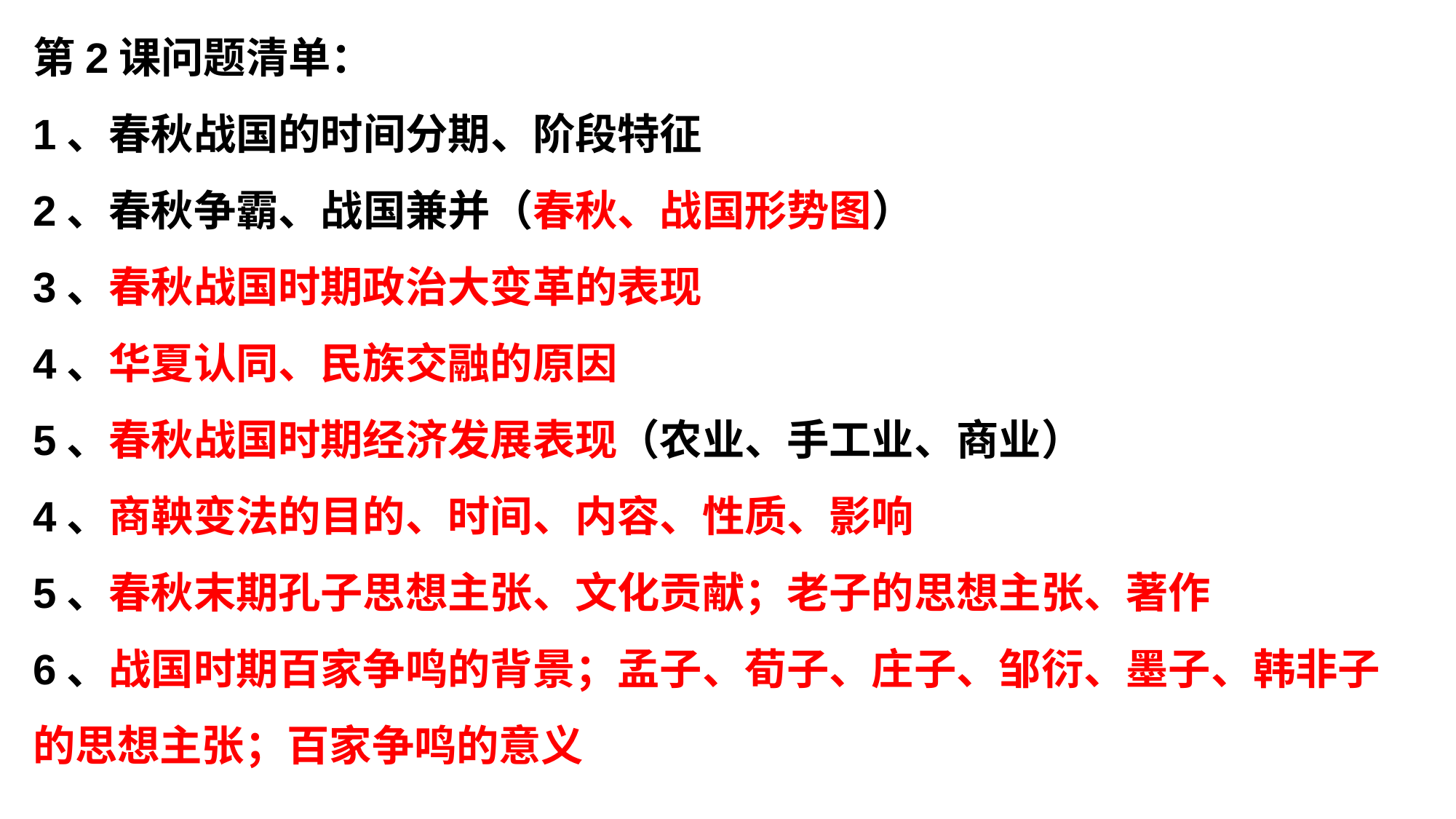

第2课问题清单：
1、春秋战国的时间分期、阶段特征
2、春秋争霸、战国兼并（春秋、战国形势图）
3、春秋战国时期政治大变革的表现
4、华夏认同、民族交融的原因
5、春秋战国时期经济发展表现（农业、手工业、商业）
4、商鞅变法的目的、时间、内容、性质、影响
5、春秋末期孔子思想主张、文化贡献；老子的思想主张、著作
6、战国时期百家争鸣的背景；孟子、荀子、庄子、邹衍、墨子、韩非子的思想主张；百家争鸣的意义